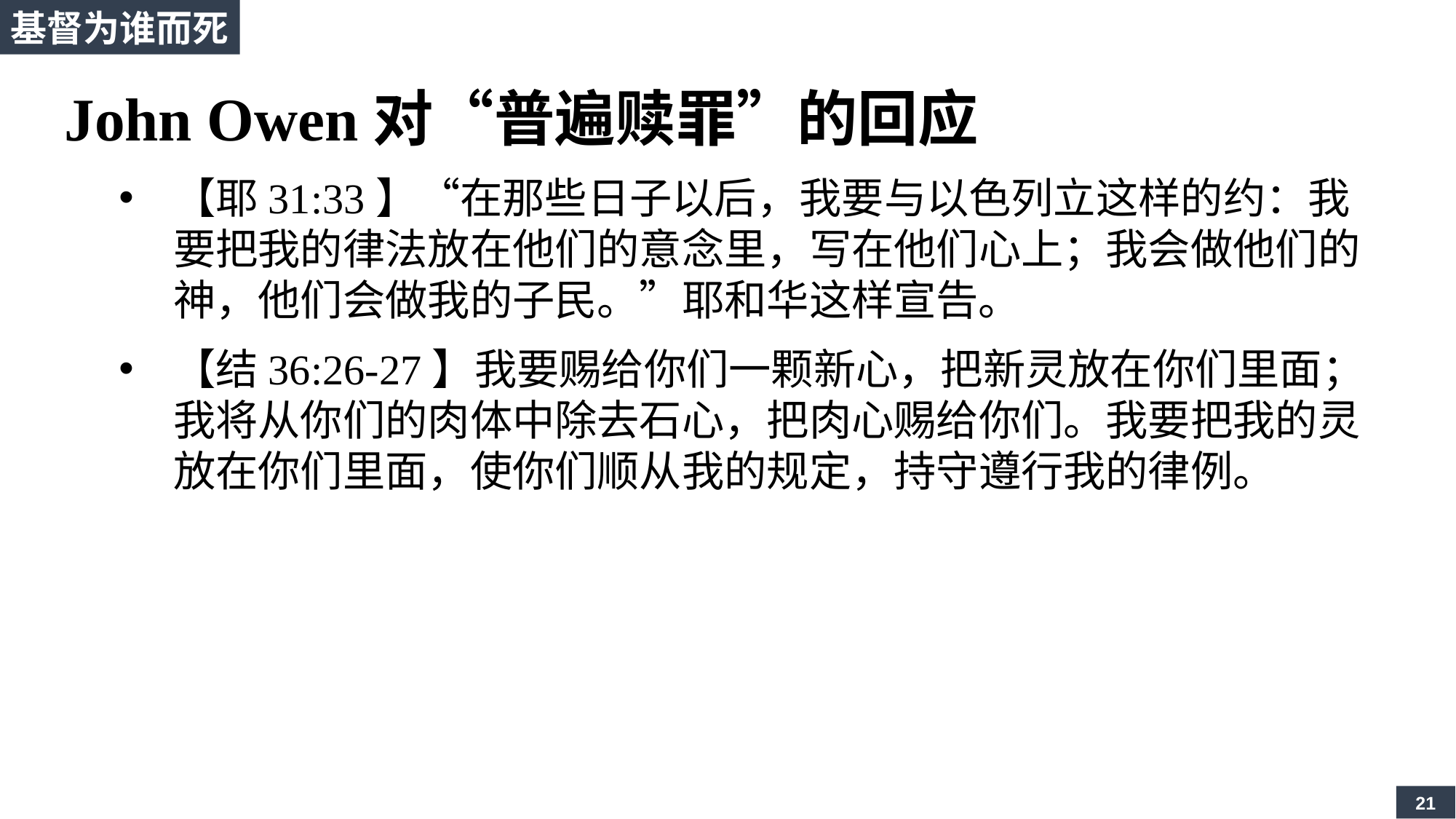

基督为谁而死
John Owen对“普遍赎罪”的回应
【耶31:33】“在那些日子以后，我要与以色列立这样的约：我要把我的律法放在他们的意念里，写在他们心上；我会做他们的神，他们会做我的子民。”耶和华这样宣告。
【结36:26-27】我要赐给你们一颗新心，把新灵放在你们里面；我将从你们的肉体中除去石心，把肉心赐给你们。我要把我的灵放在你们里面，使你们顺从我的规定，持守遵行我的律例。
21